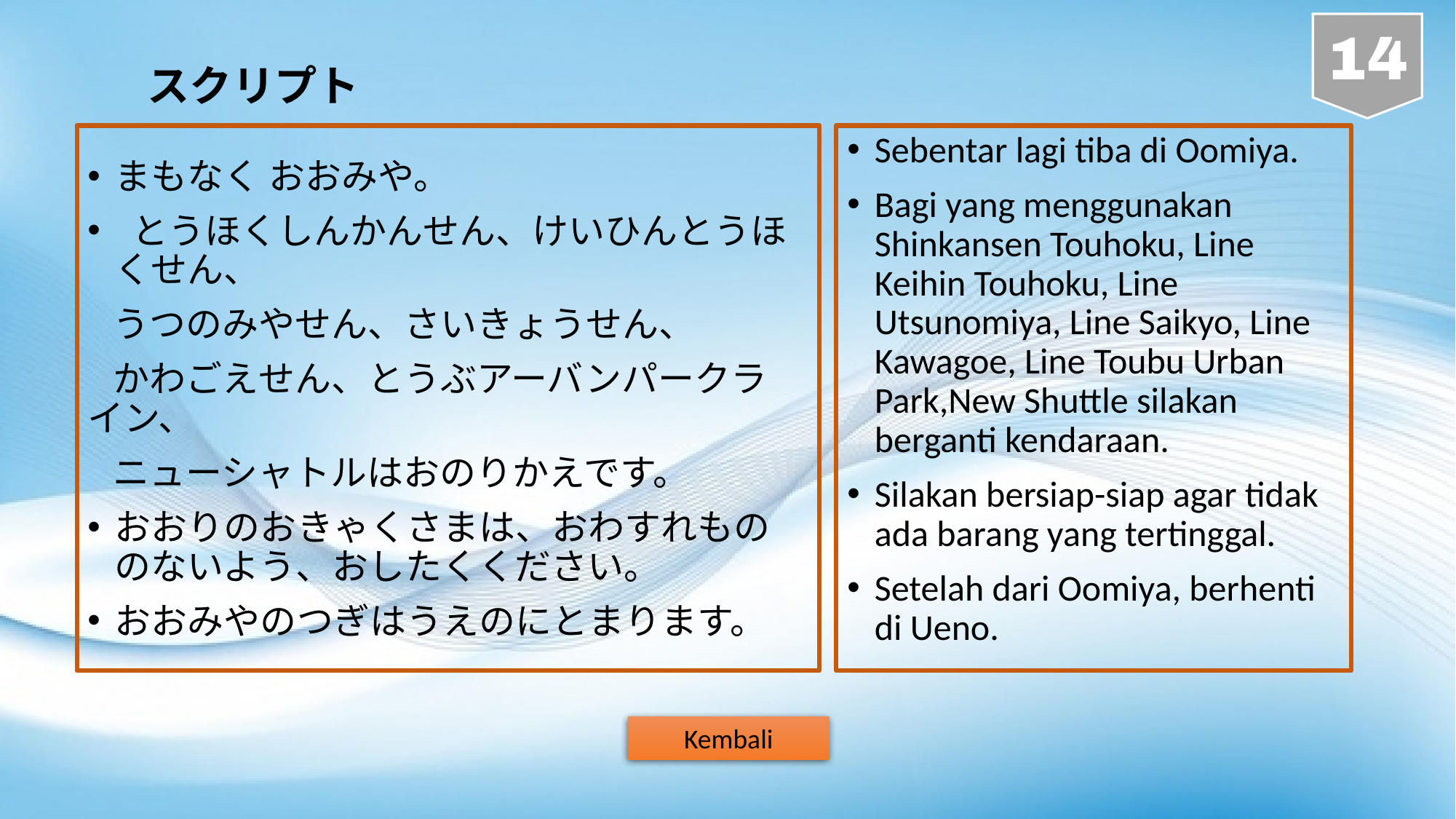

14
スクリプト

まもなく おおみや。
 とうほくしんかんせん、けいひんとうほくせん、
  うつのみやせん、さいきょうせん、
  かわごえせん、とうぶアーバンパークライン、
  ニューシャトルはおのりかえです。
おおりのおきゃくさまは、おわすれもののないよう、おしたくください。
おおみやのつぎはうえのにとまります。

Sebentar lagi tiba di Oomiya.
Bagi yang menggunakan Shinkansen Touhoku, Line Keihin Touhoku, Line Utsunomiya, Line Saikyo, Line Kawagoe, Line Toubu Urban Park,New Shuttle silakan berganti kendaraan.
Silakan bersiap-siap agar tidak ada barang yang tertinggal.
Setelah dari Oomiya, berhenti di Ueno.

Kembali